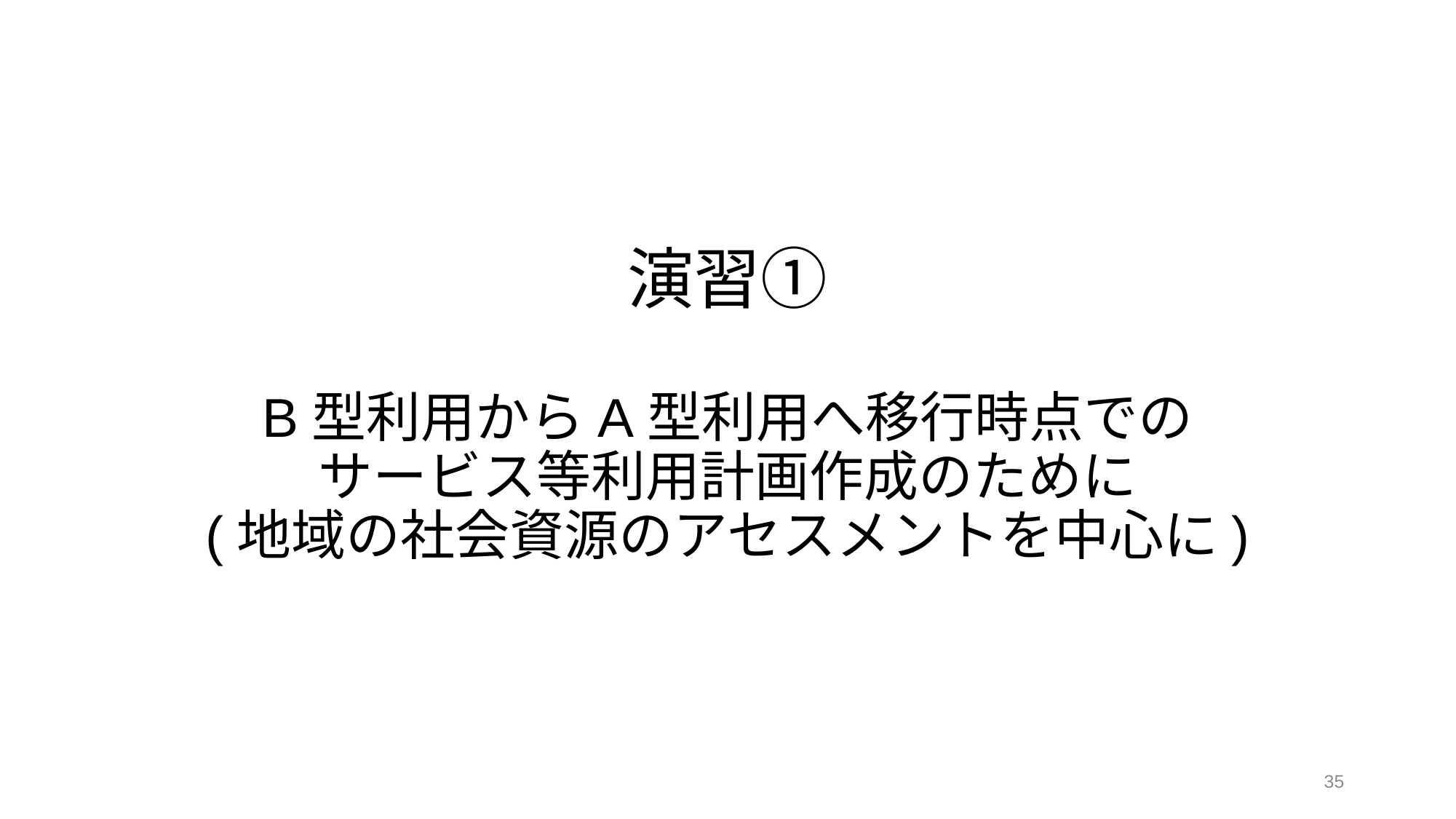

# 演習① B型利用からA型利用へ移行時点での サービス等利用計画作成のために (地域の社会資源のアセスメントを中心に)
35